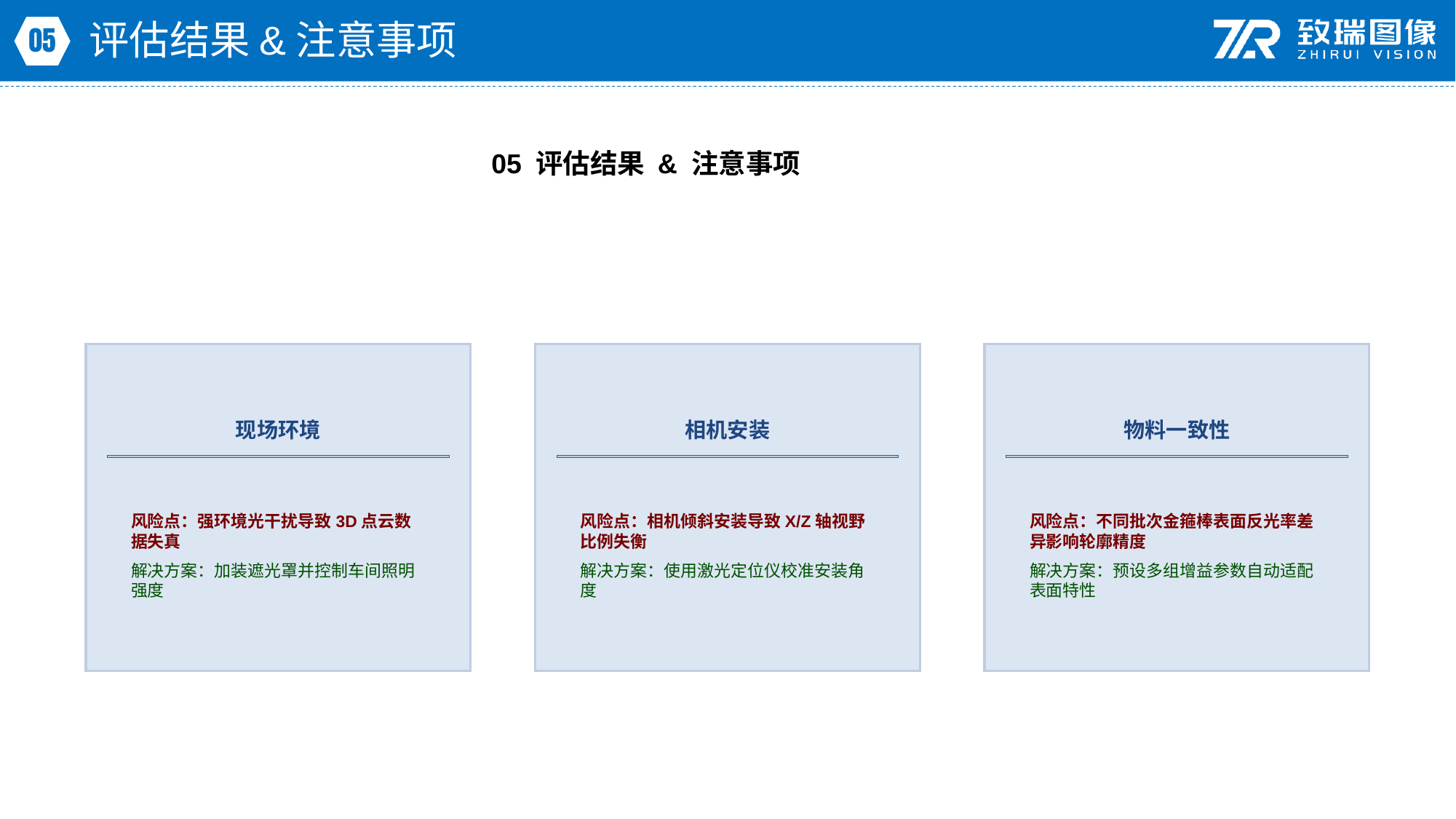

评估结果&注意事项
05

05 评估结果 & 注意事项

现场环境

相机安装

物料一致性

风险点：强环境光干扰导致3D点云数据失真
解决方案：加装遮光罩并控制车间照明强度

风险点：相机倾斜安装导致X/Z轴视野比例失衡
解决方案：使用激光定位仪校准安装角度

风险点：不同批次金箍棒表面反光率差异影响轮廓精度
解决方案：预设多组增益参数自动适配表面特性